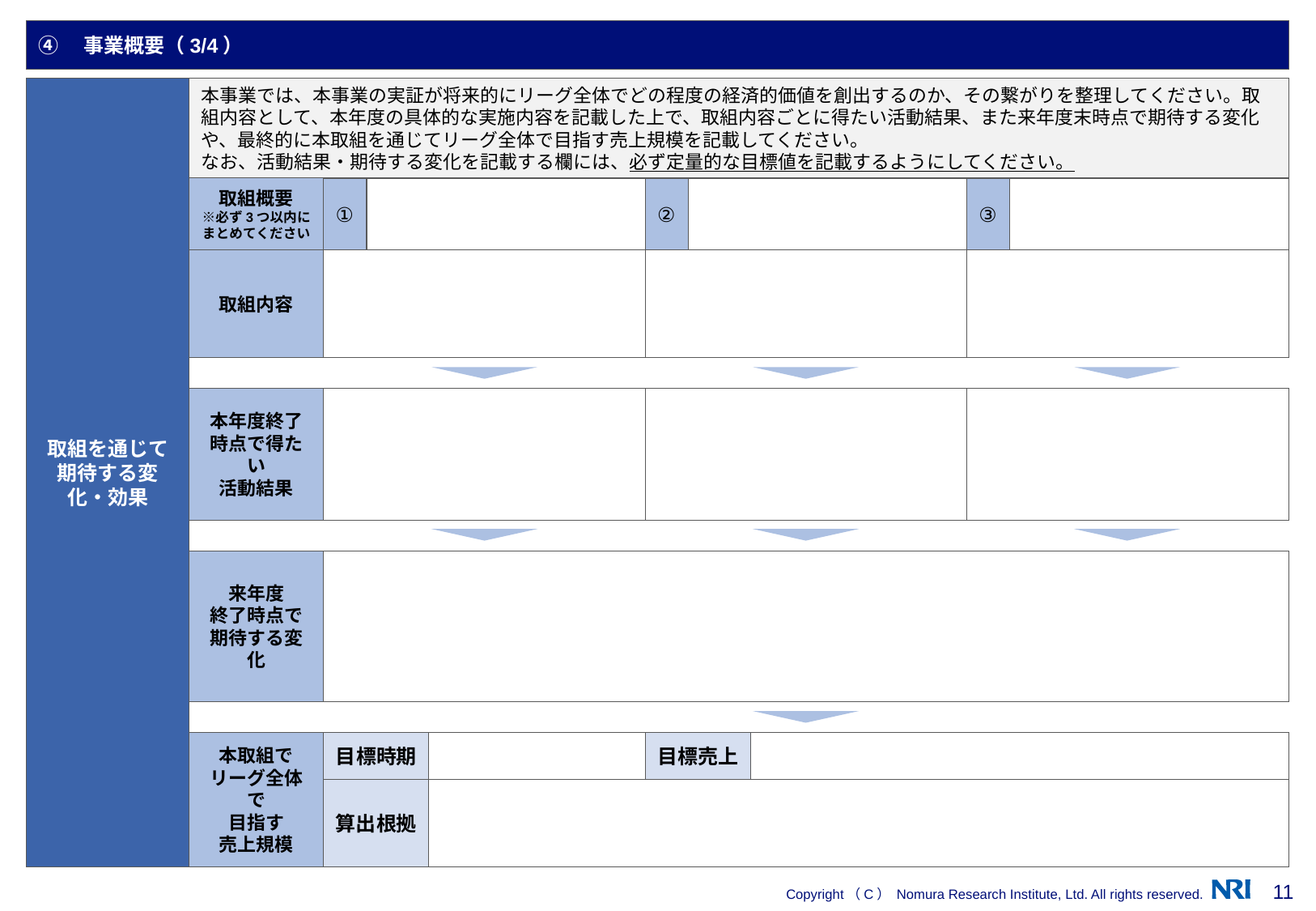

④　事業概要（3/4）
取組を通じて
期待する変化・効果
本事業では、本事業の実証が将来的にリーグ全体でどの程度の経済的価値を創出するのか、その繋がりを整理してください。取組内容として、本年度の具体的な実施内容を記載した上で、取組内容ごとに得たい活動結果、また来年度末時点で期待する変化や、最終的に本取組を通じてリーグ全体で目指す売上規模を記載してください。
なお、活動結果・期待する変化を記載する欄には、必ず定量的な目標値を記載するようにしてください。
取組概要
※必ず3つ以内に
まとめてください

①
②
③

取組内容

本年度終了時点で得たい
活動結果

来年度
終了時点で
期待する変化

本取組で
リーグ全体で
目指す
売上規模
目標時期

目標売上

算出根拠